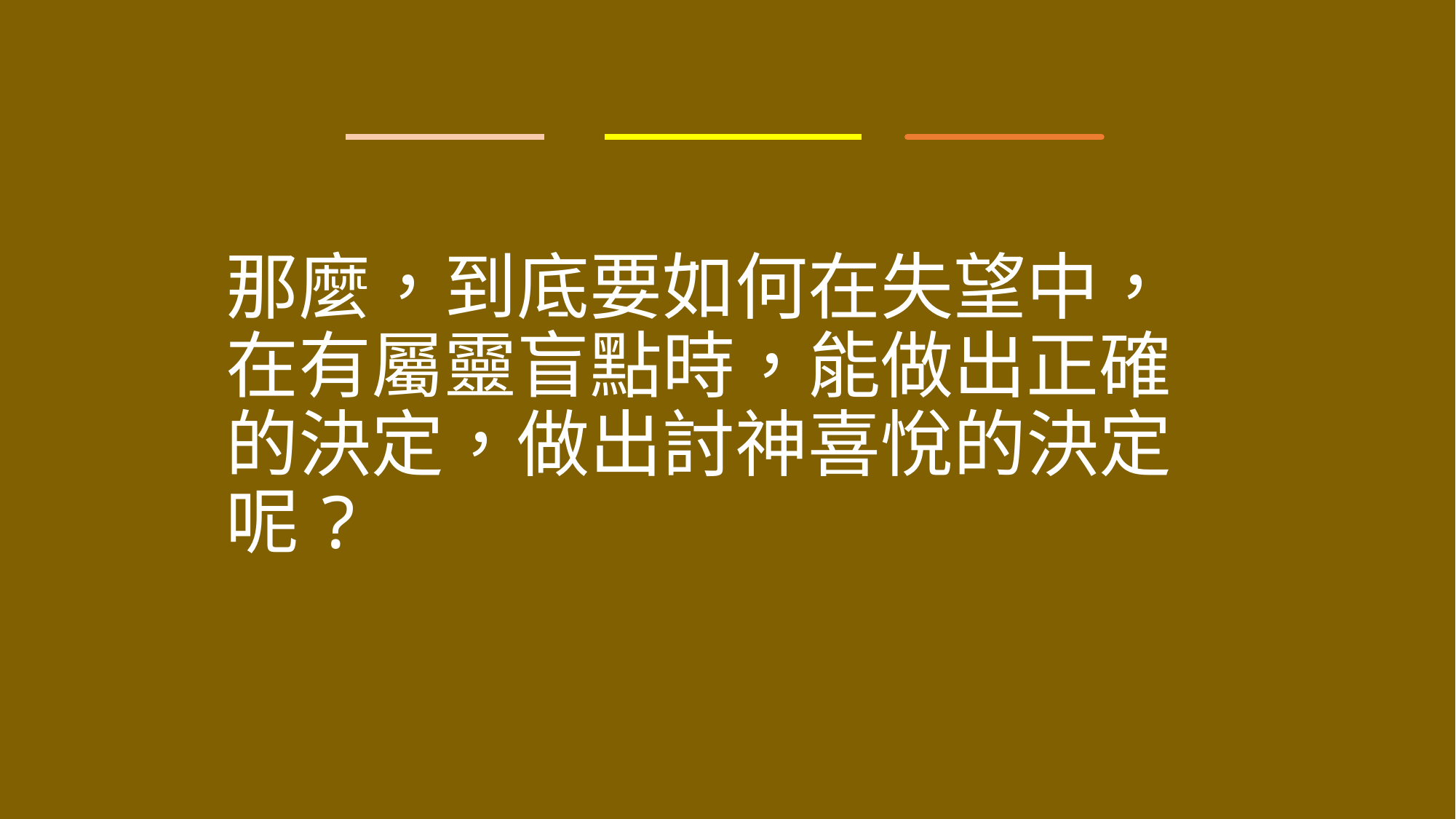

那麼，到底要如何在失望中，在有屬靈盲點時，能做出正確的決定，做出討神喜悅的決定呢?